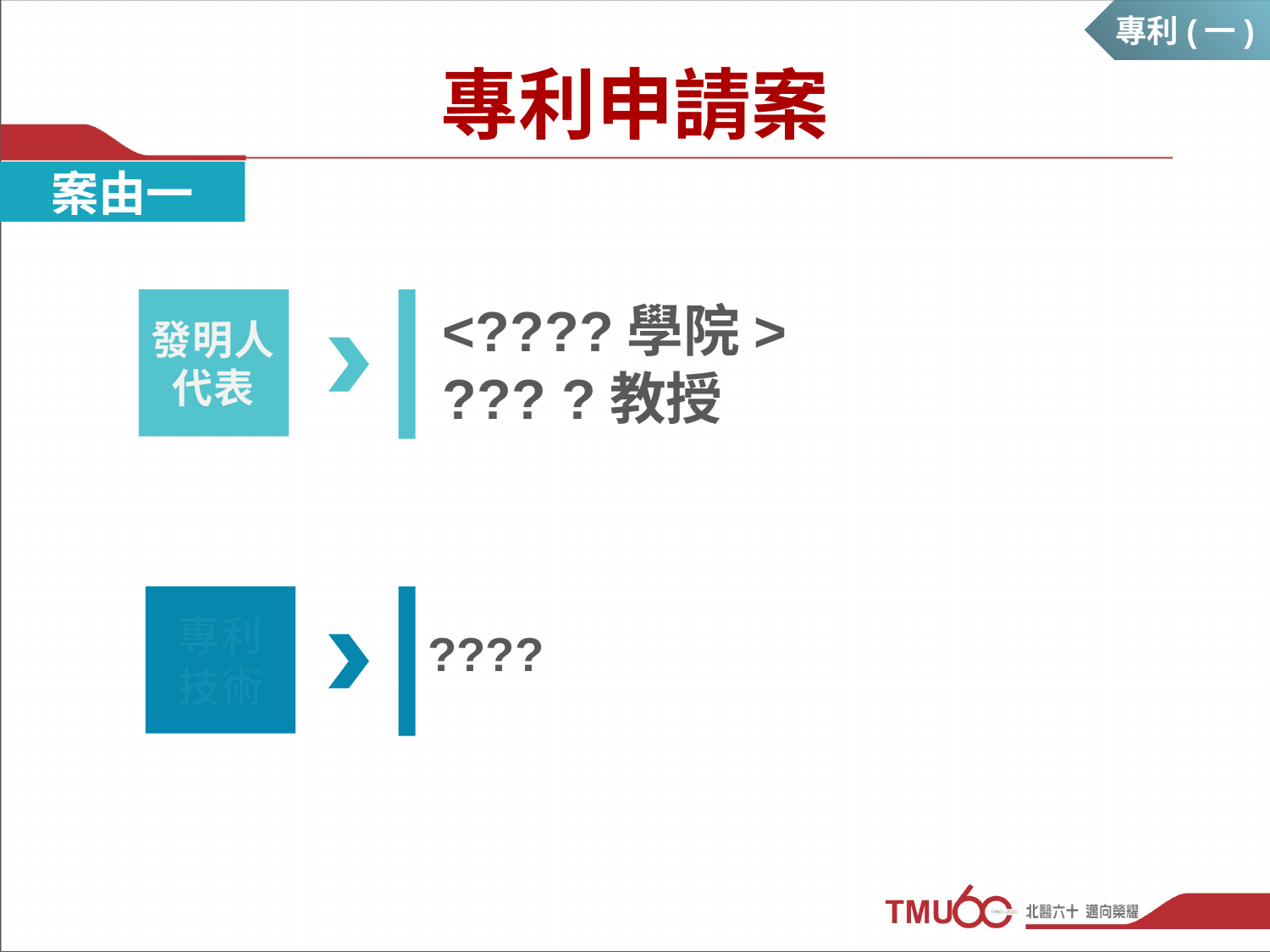

專利(一)
專利申請案
案由一
發明人代表
專利技術
<????學院>
??? ?教授

????